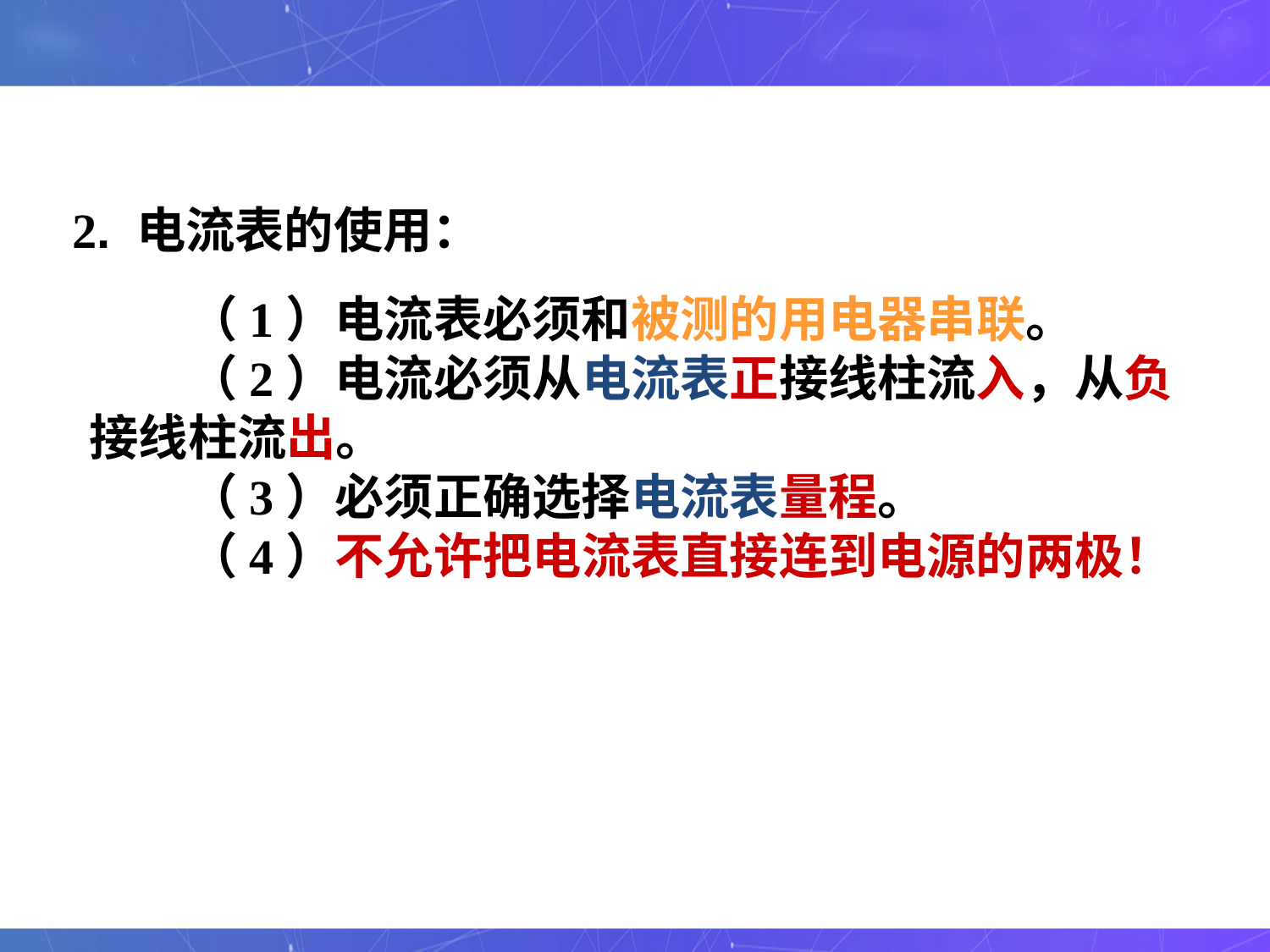

2. 电流表的使用：
　　（1）电流表必须和被测的用电器串联。
　　（2）电流必须从电流表正接线柱流入，从负接线柱流出。
　　（3）必须正确选择电流表量程。
　　（4）不允许把电流表直接连到电源的两极！